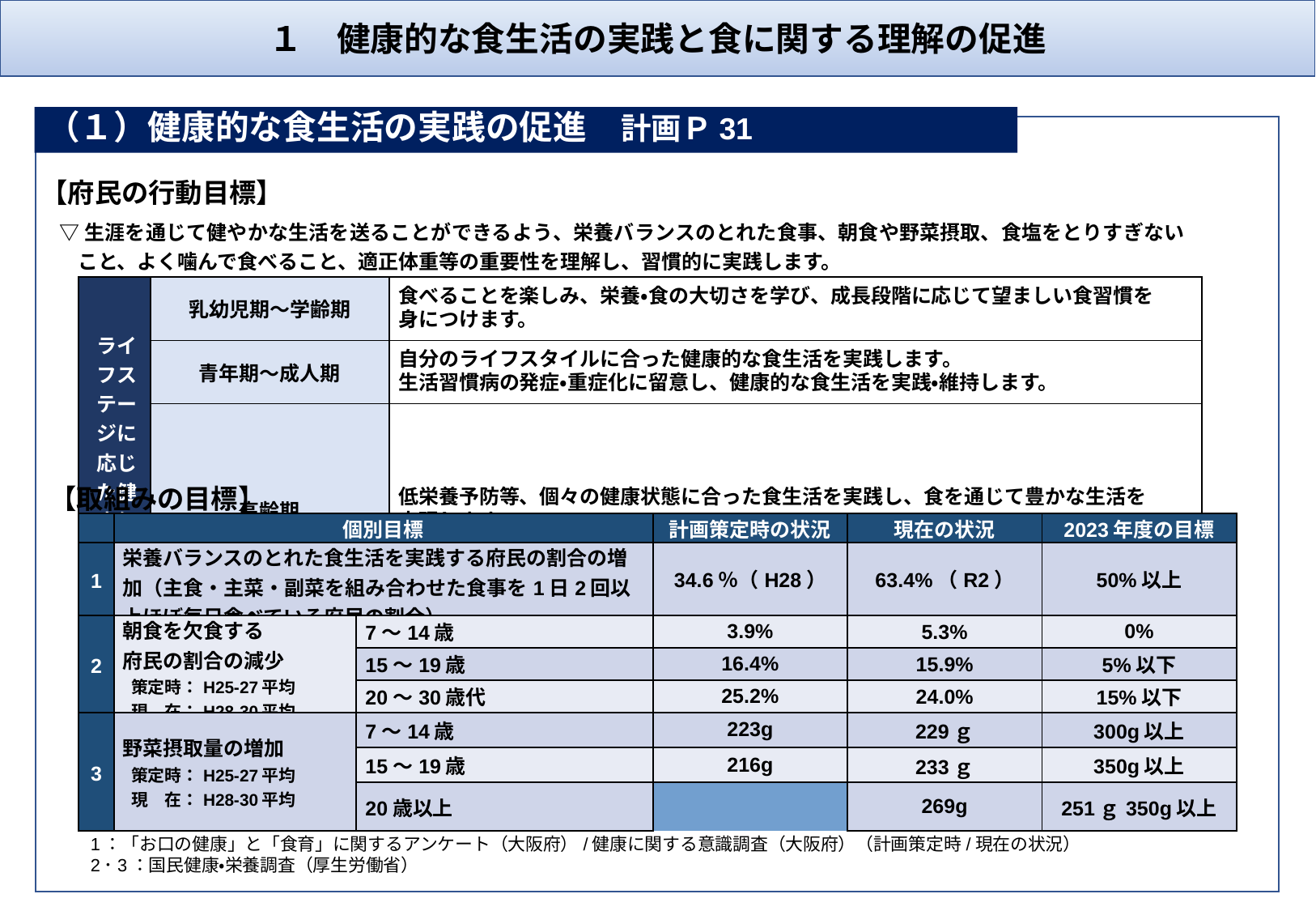

１　健康的な食生活の実践と食に関する理解の促進
（１）健康的な食生活の実践の促進　計画Ｐ31

【府民の行動目標】
▽生涯を通じて健やかな生活を送ることができるよう、栄養バランスのとれた食事、朝食や野菜摂取、食塩をとりすぎないこと、よく噛んで食べること、適正体重等の重要性を理解し、習慣的に実践します。
| ライフステージに 応じた健康行動 | 乳幼児期～学齢期 | 食べることを楽しみ、栄養・食の大切さを学び、成長段階に応じて望ましい食習慣を 身につけます。 |
| --- | --- | --- |
|  | 青年期～成人期 | 自分のライフスタイルに合った健康的な食生活を実践します。 生活習慣病の発症・重症化に留意し、健康的な食生活を実践・維持します。 |
|  | 高齢期 | 低栄養予防等、個々の健康状態に合った食生活を実践し、食を通じて豊かな生活を 実現します。 |
【取組みの目標】
|  | 個別目標 |  |  | 計画策定時の状況 | 現在の状況 | 2023年度の目標 |
| --- | --- | --- | --- | --- | --- | --- |
| 1 | 栄養バランスのとれた食生活を実践する府民の割合の増加（主食・主菜・副菜を組み合わせた食事を1日2回以上ほぼ毎日食べている府民の割合） |  |  | 34.6％（H28） | 63.4%（R2） | 50%以上 |
| 2 | 朝食を欠食する 府民の割合の減少 策定時：H25-27平均 現　在：H28-30平均 | 7～14歳 |  | 3.9% | 5.3% | 0% |
|  |  | 15～19歳 |  | 16.4% | 15.9% | 5%以下 |
|  |  | 20～30歳代 |  | 25.2% | 24.0% | 15%以下 |
| 3 | 野菜摂取量の増加 策定時：H25-27平均 現　在：H28-30平均 | 7～14歳 |  | 223g | 229ｇ | 300g以上 |
|  |  | 15～19歳 |  | 216g | 233ｇ | 350g以上 |
|  |  | 20歳以上 |  | 269g | 251ｇ | 350g以上 |
1：「お口の健康」と「食育」に関するアンケート（大阪府）/健康に関する意識調査（大阪府）（計画策定時/現在の状況）
2･3：国民健康・栄養調査（厚生労働省）